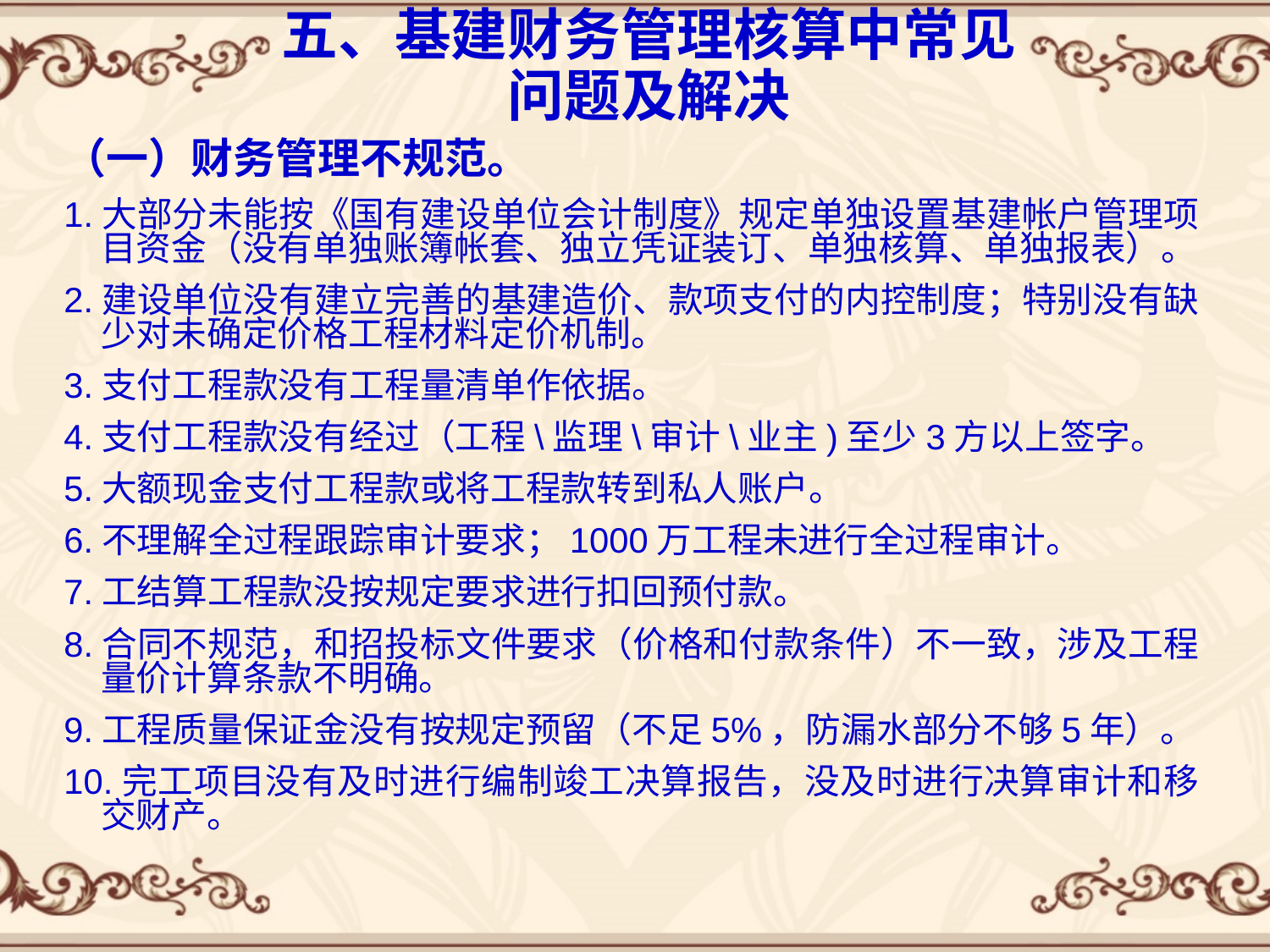

# 五、基建财务管理核算中常见问题及解决
（一）财务管理不规范。
1.大部分未能按《国有建设单位会计制度》规定单独设置基建帐户管理项目资金（没有单独账簿帐套、独立凭证装订、单独核算、单独报表）。
2.建设单位没有建立完善的基建造价、款项支付的内控制度；特别没有缺少对未确定价格工程材料定价机制。
3.支付工程款没有工程量清单作依据。
4.支付工程款没有经过（工程\监理\审计\业主)至少3方以上签字。
5.大额现金支付工程款或将工程款转到私人账户。
6.不理解全过程跟踪审计要求；1000万工程未进行全过程审计。
7.工结算工程款没按规定要求进行扣回预付款。
8.合同不规范，和招投标文件要求（价格和付款条件）不一致，涉及工程量价计算条款不明确。
9.工程质量保证金没有按规定预留（不足5%，防漏水部分不够5年）。
10.完工项目没有及时进行编制竣工决算报告，没及时进行决算审计和移交财产。